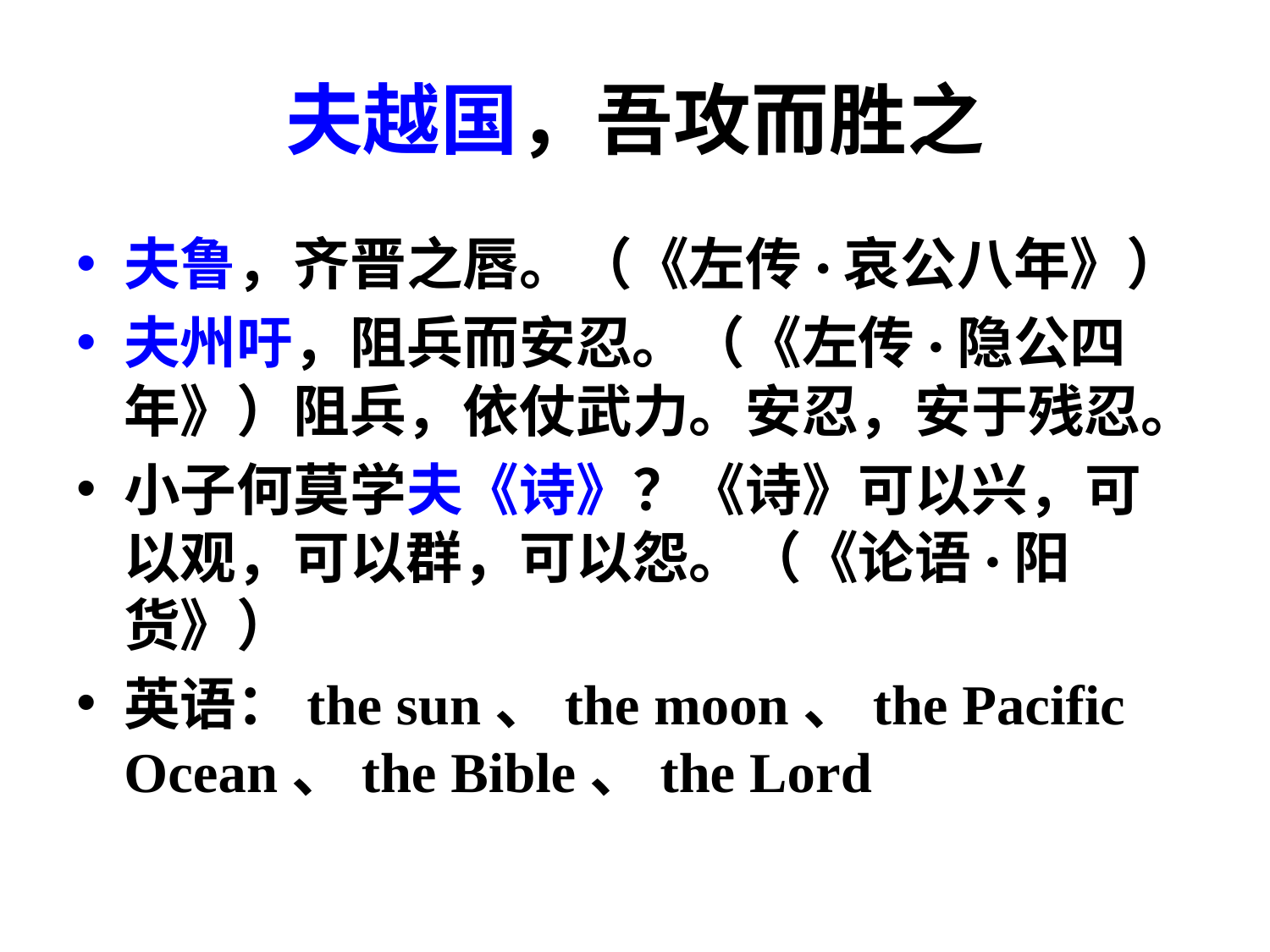

# 夫越国，吾攻而胜之
夫鲁，齐晋之唇。（《左传·哀公八年》）
夫州吁，阻兵而安忍。（《左传·隐公四年》）阻兵，依仗武力。安忍，安于残忍。
小子何莫学夫《诗》？《诗》可以兴，可以观，可以群，可以怨。（《论语·阳货》）
英语：the sun、the moon、the Pacific Ocean、the Bible、the Lord